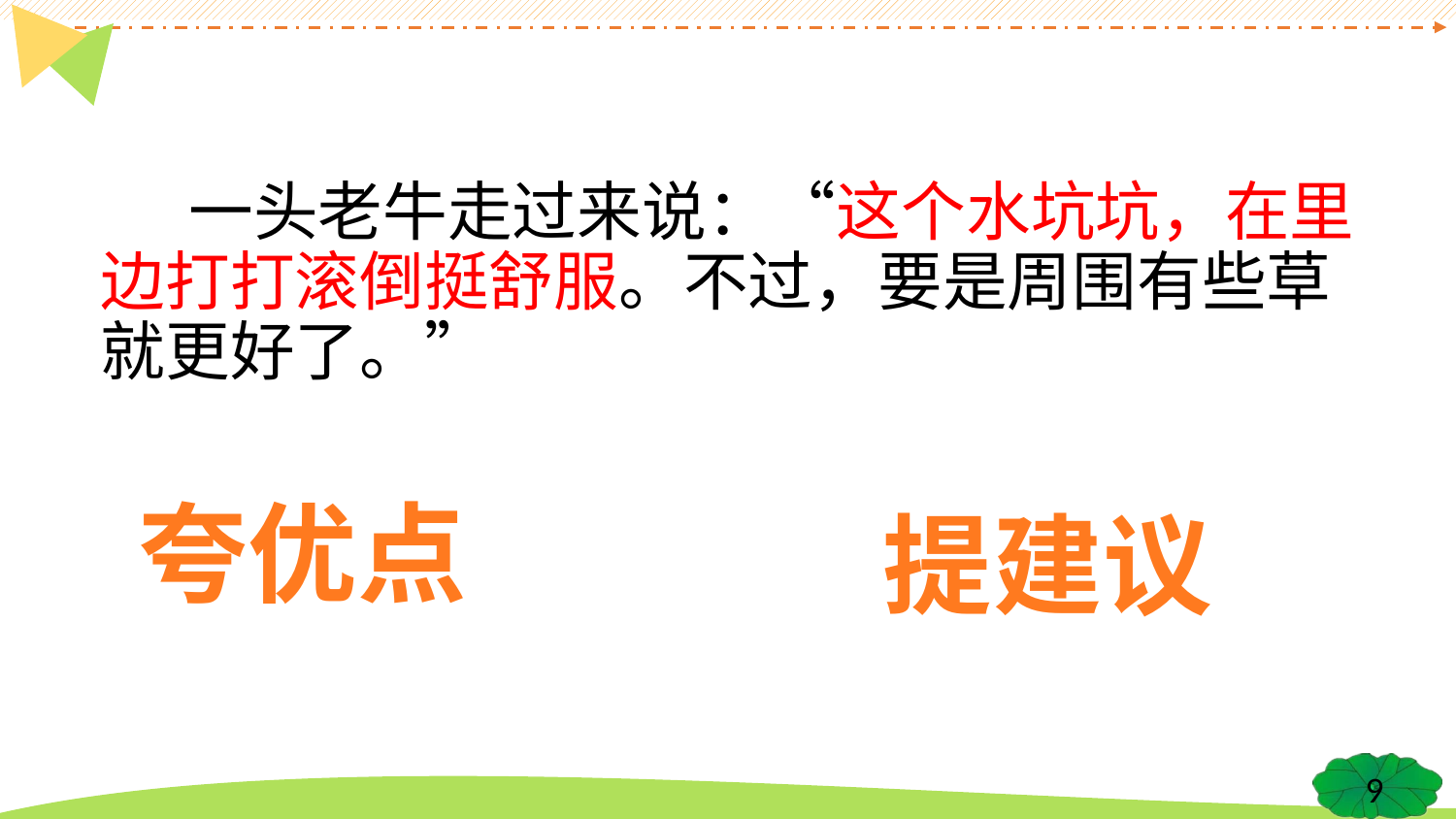

#
     一头老牛走过来说：“这个水坑坑，在里边打打滚倒挺舒服。不过，要是周围有些草就更好了。”
夸优点
提建议